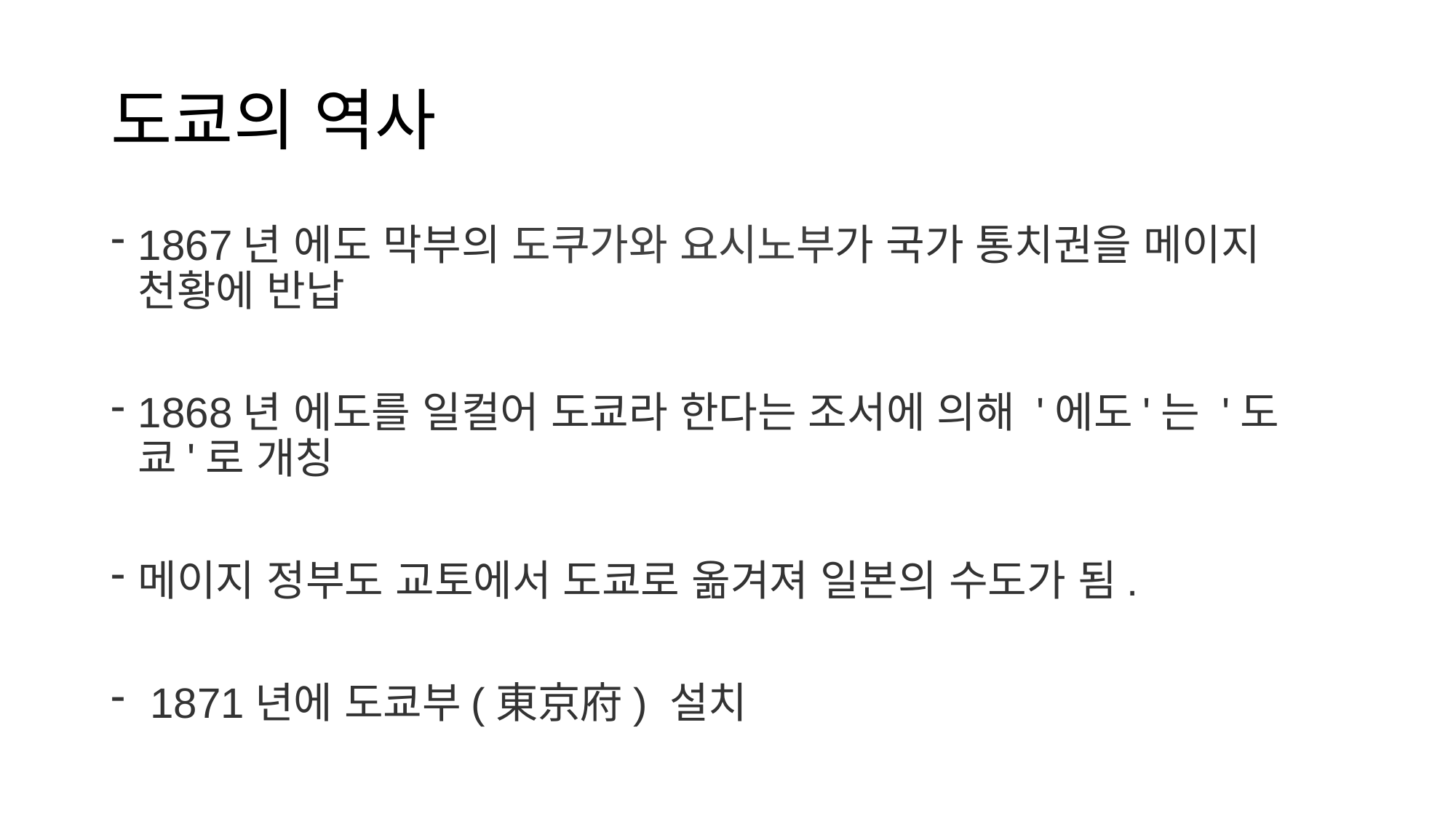

# 도쿄의 역사
1867년 에도 막부의 도쿠가와 요시노부가 국가 통치권을 메이지 천황에 반납

1868년 에도를 일컬어 도쿄라 한다는 조서에 의해 '에도'는 '도쿄'로 개칭

메이지 정부도 교토에서 도쿄로 옮겨져 일본의 수도가 됨.

 1871년에 도쿄부(東京府) 설치